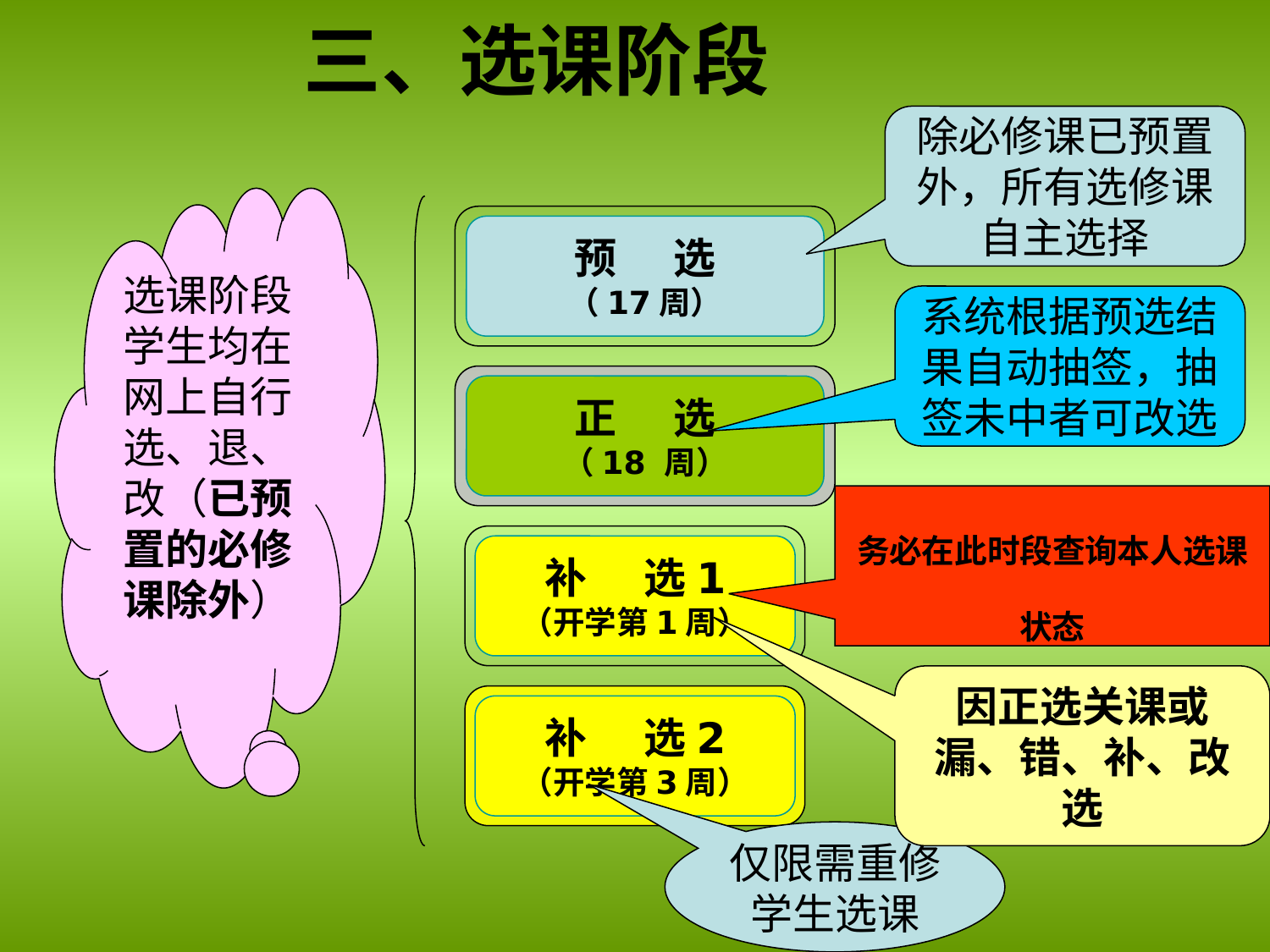

# 三、选课阶段
除必修课已预置外，所有选修课自主选择
选课阶段学生均在网上自行选、退、改（已预置的必修课除外）

预      选
（17周）
系统根据预选结果自动抽签，抽签未中者可改选

正      选
（18 周）
务必在此时段查询本人选课状态

补      选1
（开学第1周）
因正选关课或漏、错、补、改选

补      选2
（开学第3周）
仅限需重修学生选课